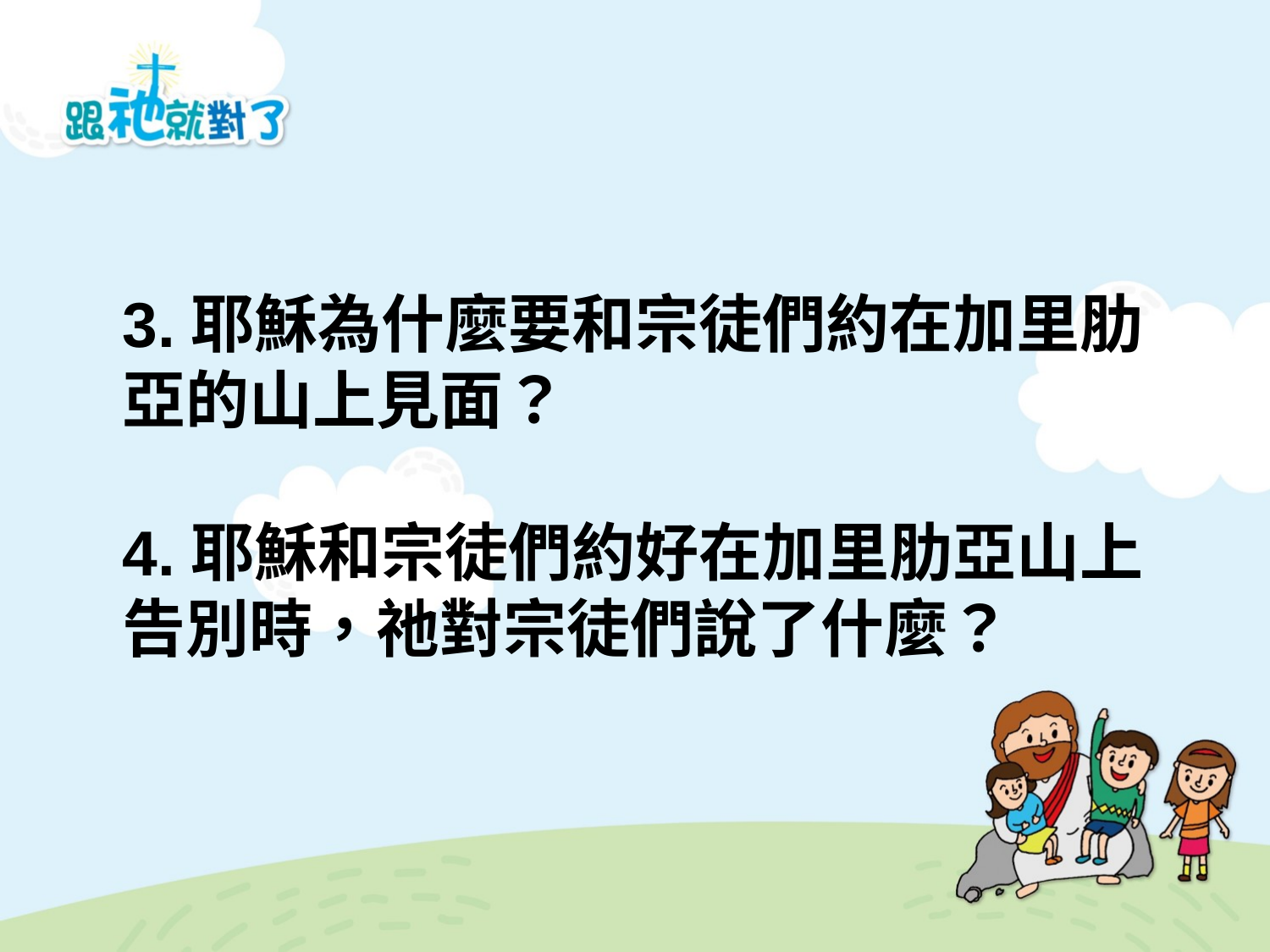

3.耶穌為什麼要和宗徒們約在加里肋亞的山上見面？

4.耶穌和宗徒們約好在加里肋亞山上告別時，祂對宗徒們說了什麼？